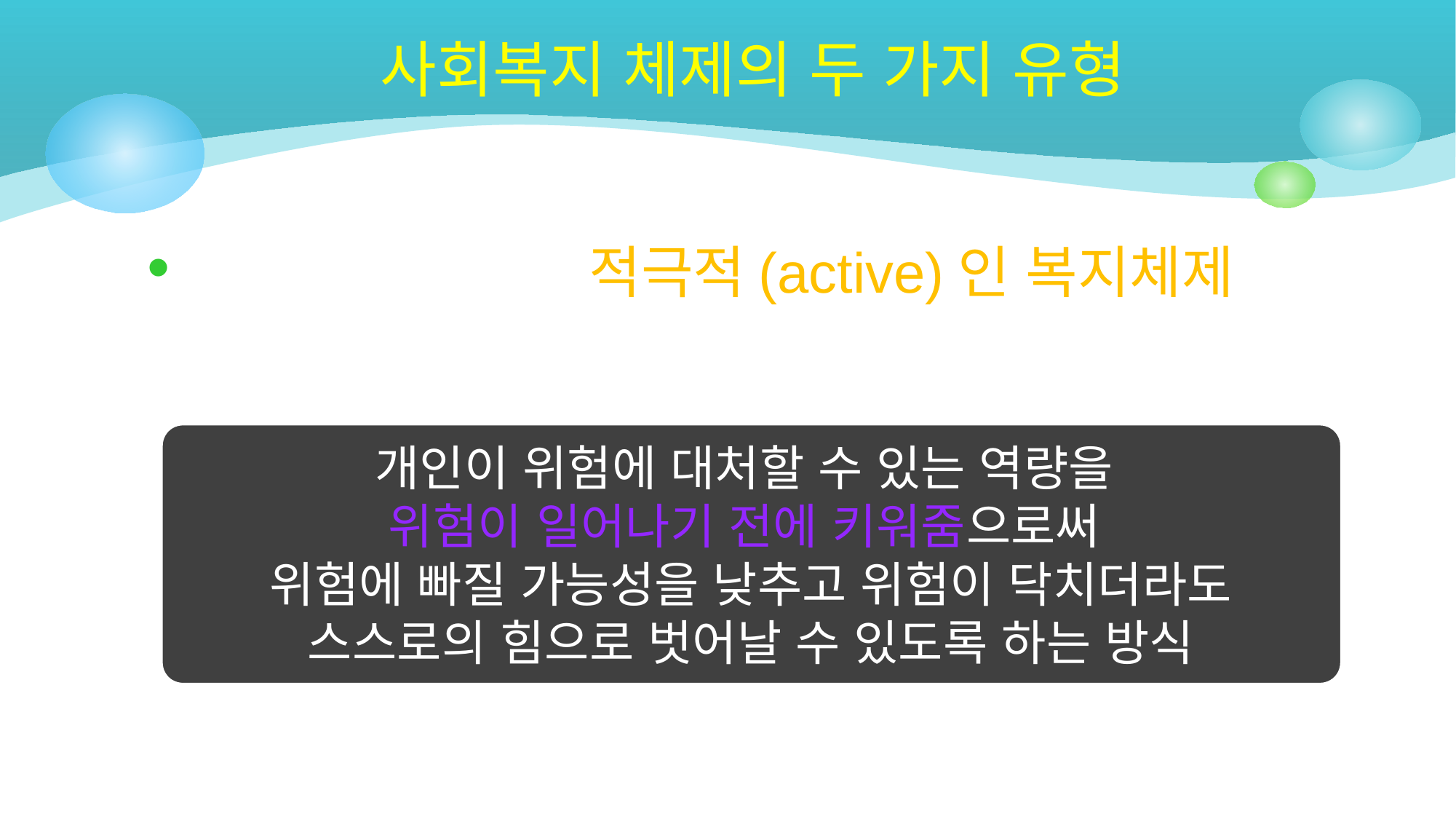

사회복지 체제의 두 가지 유형
두 번째 방식-적극적(active)인 복지체제
개인이 위험에 대처할 수 있는 역량을
위험이 일어나기 전에 키워줌으로써
위험에 빠질 가능성을 낮추고 위험이 닥치더라도
스스로의 힘으로 벗어날 수 있도록 하는 방식